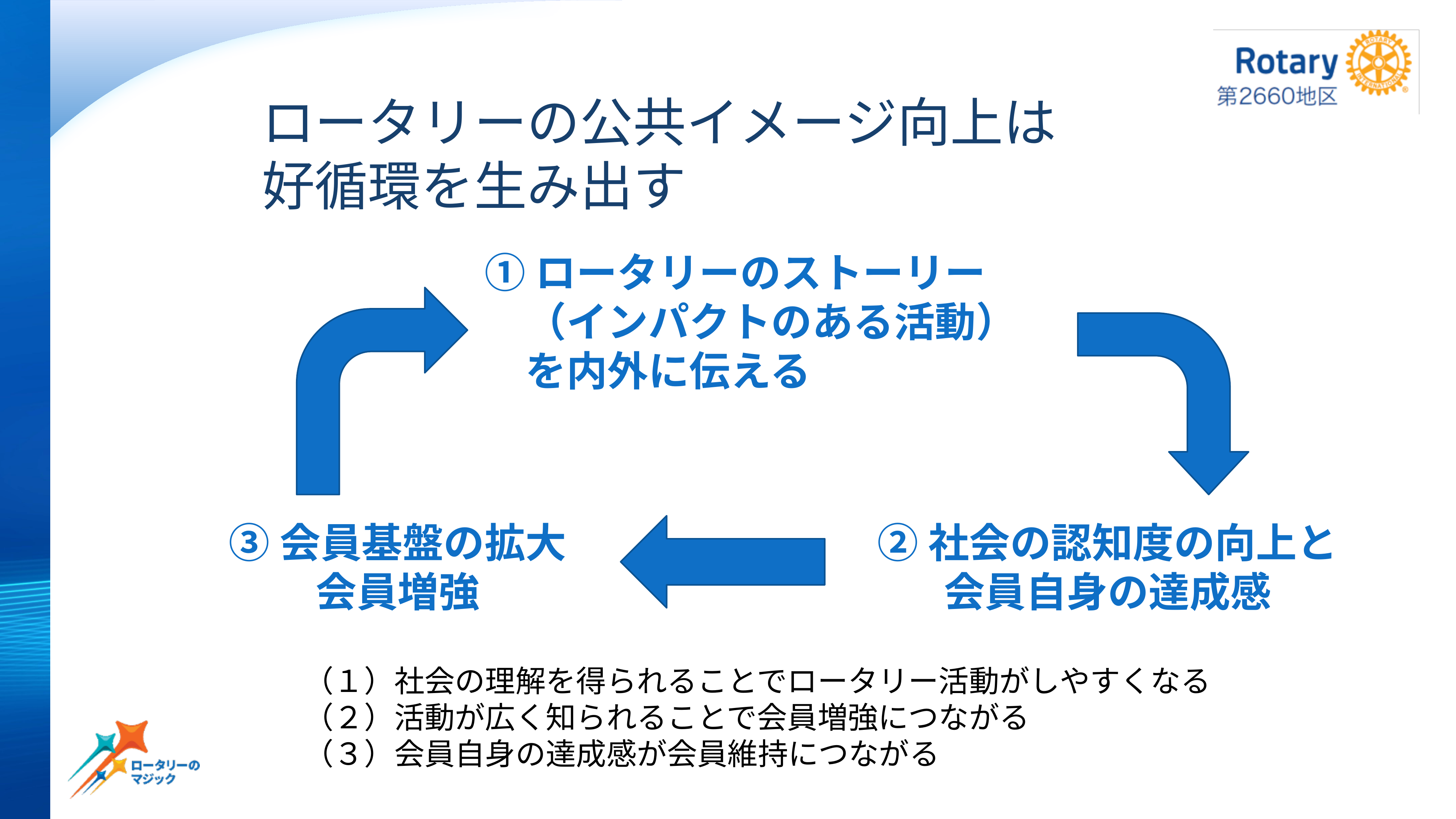

ロータリーの公共イメージ向上は
好循環を生み出す
①ロータリーのストーリー
　（インパクトのある活動）
　を内外に伝える

③会員基盤の拡大
会員増強
②社会の認知度の向上と
会員自身の達成感

（１）社会の理解を得られることでロータリー活動がしやすくなる
（２）活動が広く知られることで会員増強につながる
（３）会員自身の達成感が会員維持につながる